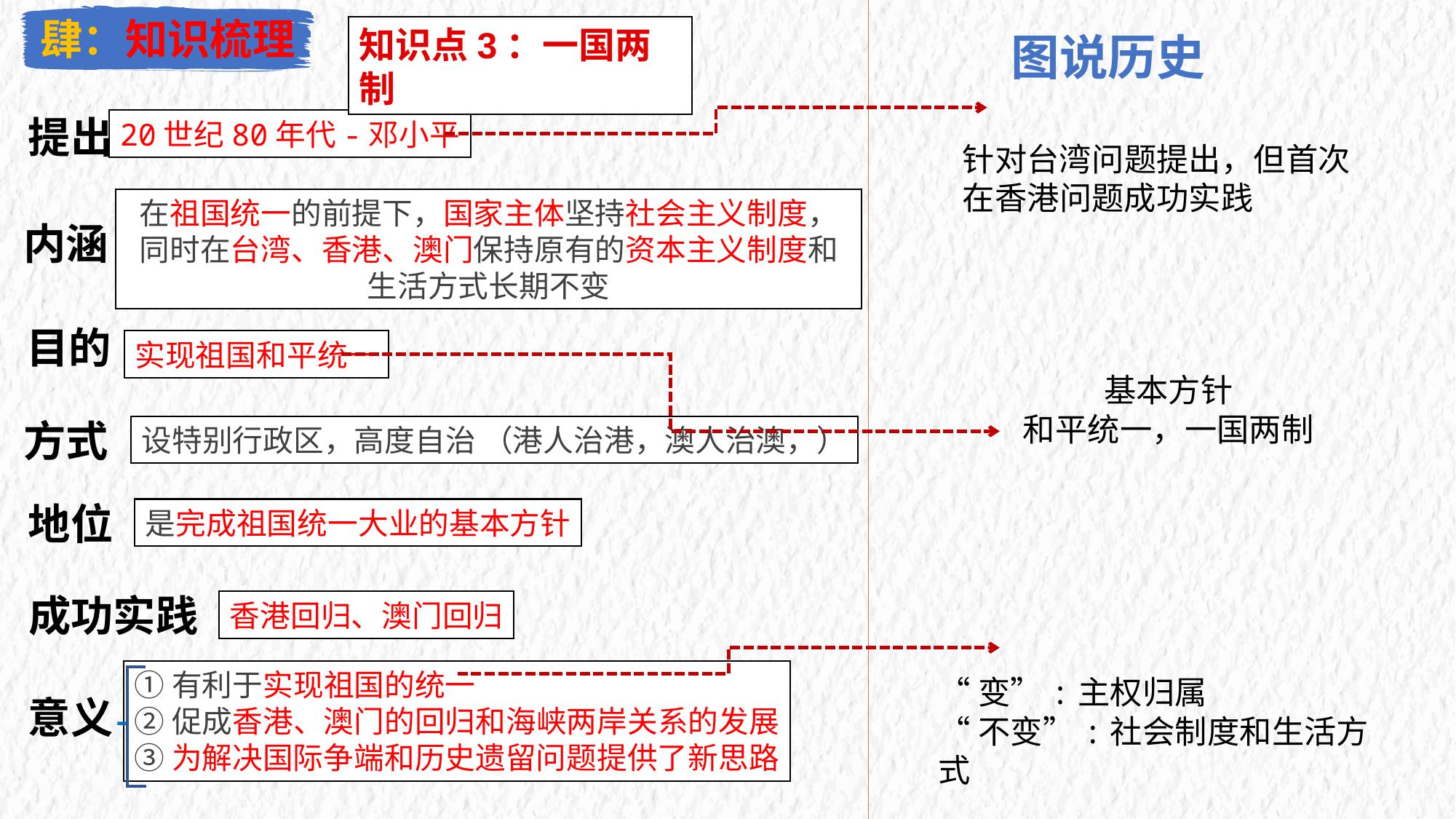

肆：知识梳理
知识点3：一国两制
图说历史
提出
20世纪80年代-邓小平
针对台湾问题提出，但首次在香港问题成功实践
在祖国统一的前提下，国家主体坚持社会主义制度，同时在台湾、香港、澳门保持原有的资本主义制度和生活方式长期不变
内涵
目的
实现祖国和平统一
基本方针
和平统一，一国两制
方式
设特别行政区，高度自治 （港人治港，澳人治澳，）
地位
是完成祖国统一大业的基本方针
成功实践
香港回归、澳门回归
①有利于实现祖国的统一
②促成香港、澳门的回归和海峡两岸关系的发展
③为解决国际争端和历史遗留问题提供了新思路

“变”:主权归属
“不变”:社会制度和生活方式
意义